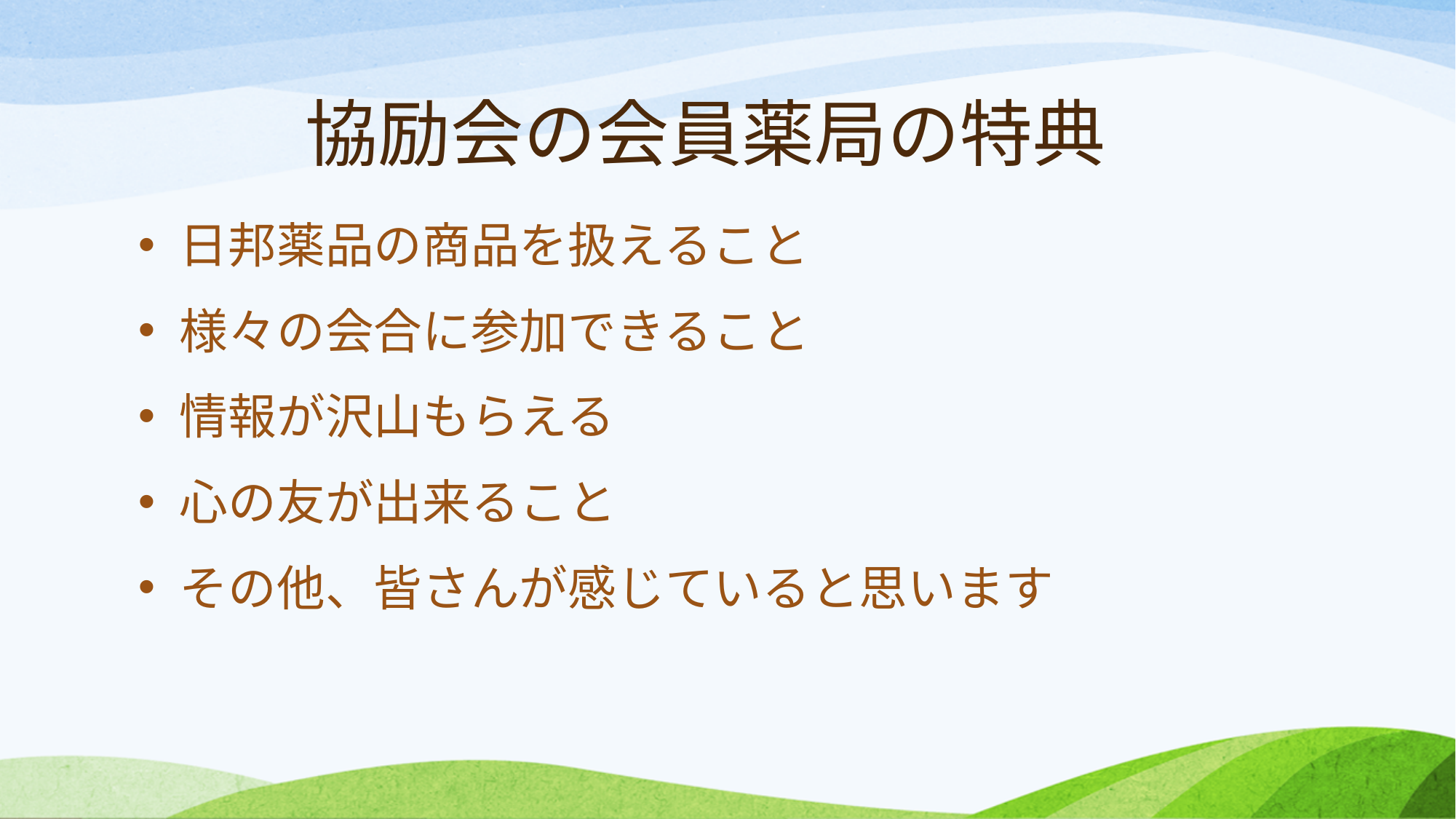

# 協励会の会員薬局の特典
日邦薬品の商品を扱えること
様々の会合に参加できること
情報が沢山もらえる
心の友が出来ること
その他、皆さんが感じていると思います